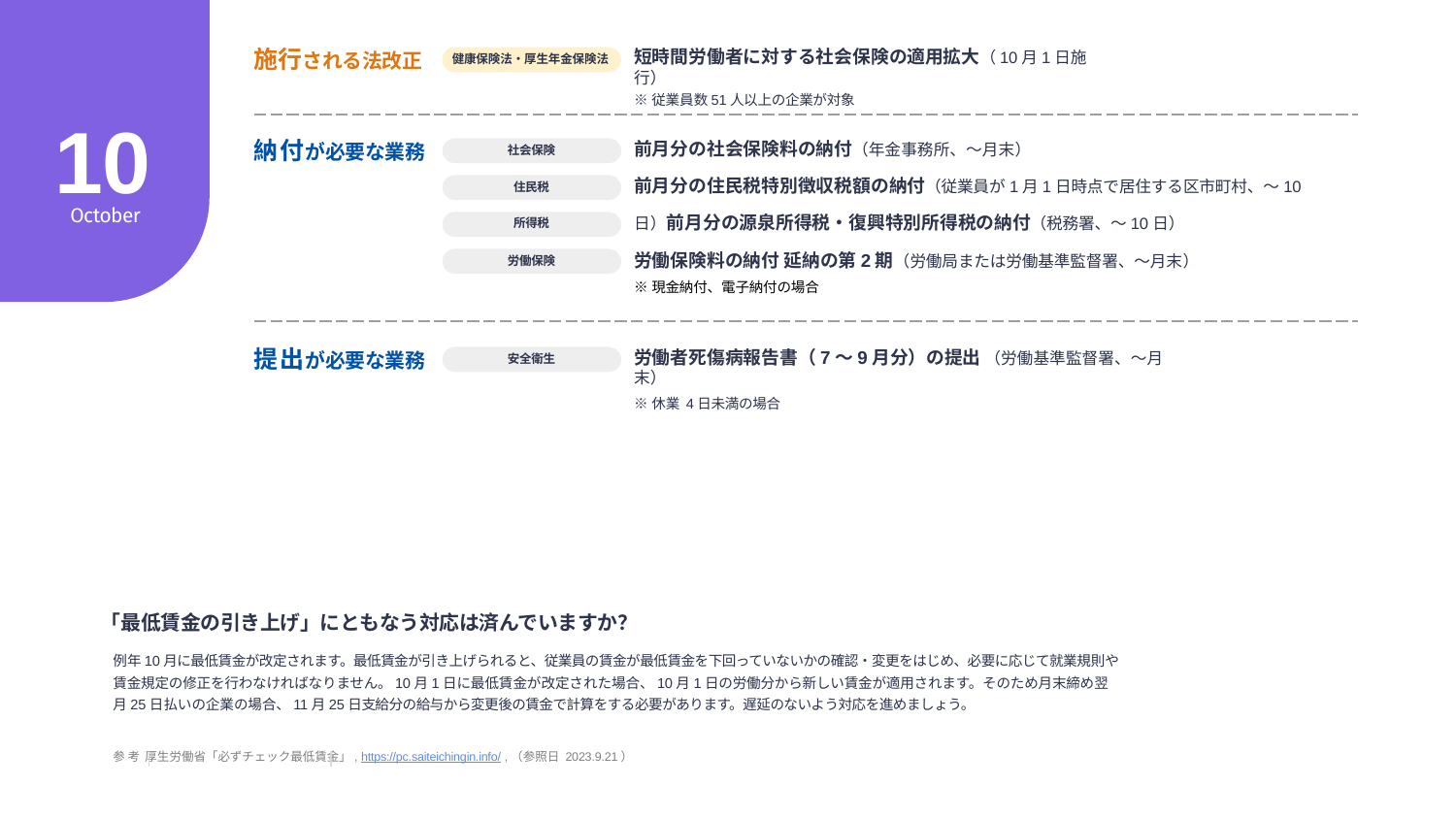

短時間労働者に対する社会保険の適⽤拡⼤（10⽉1⽇施⾏）
※従業員数51⼈以上の企業が対象
# 施⾏される法改正

健康保険法‧厚⽣年⾦保険法
10

納付が必要な業務
前⽉分の社会保険料の納付（年⾦事務所、〜⽉末）
前⽉分の住⺠税特別徴収税額の納付（従業員が1⽉1⽇時点で居住する区市町村、〜10⽇）前⽉分の源泉所得税‧復興特別所得税の納付（税務署、〜10⽇）
労働保険料の納付 延納の第2期（労働局または労働基準監督署、〜⽉末）
※現金納付、電子納付の場合

社会保険

住⺠税
October

所得税

労働保険

労働者死傷病報告書（7〜9⽉分）の提出 （労働基準監督署、〜⽉末）
※休業 4⽇未満の場合
提出が必要な業務

安全衛⽣
「最低賃⾦の引き上げ」にともなう対応は済んでいますか？
例年10⽉に最低賃⾦が改定されます。最低賃⾦が引き上げられると、従業員の賃⾦が最低賃⾦を下回っていないかの確認•変更をはじめ、必要に応じて就業規則や賃⾦規定の修正を⾏わなければなりません。10⽉1⽇に最低賃⾦が改定された場合、10⽉1⽇の労働分から新しい賃⾦が適⽤されます。そのため⽉末締め翌
⽉25⽇払いの企業の場合、11⽉25⽇⽀給分の給与から変更後の賃⾦で計算をする必要があります。遅延のないよう対応を進めましょう。
参 考  厚⽣労働省「必ずチェック最低賃⾦」, https://pc.saiteichingin.info/ ,（参照⽇ 2023.9.21）